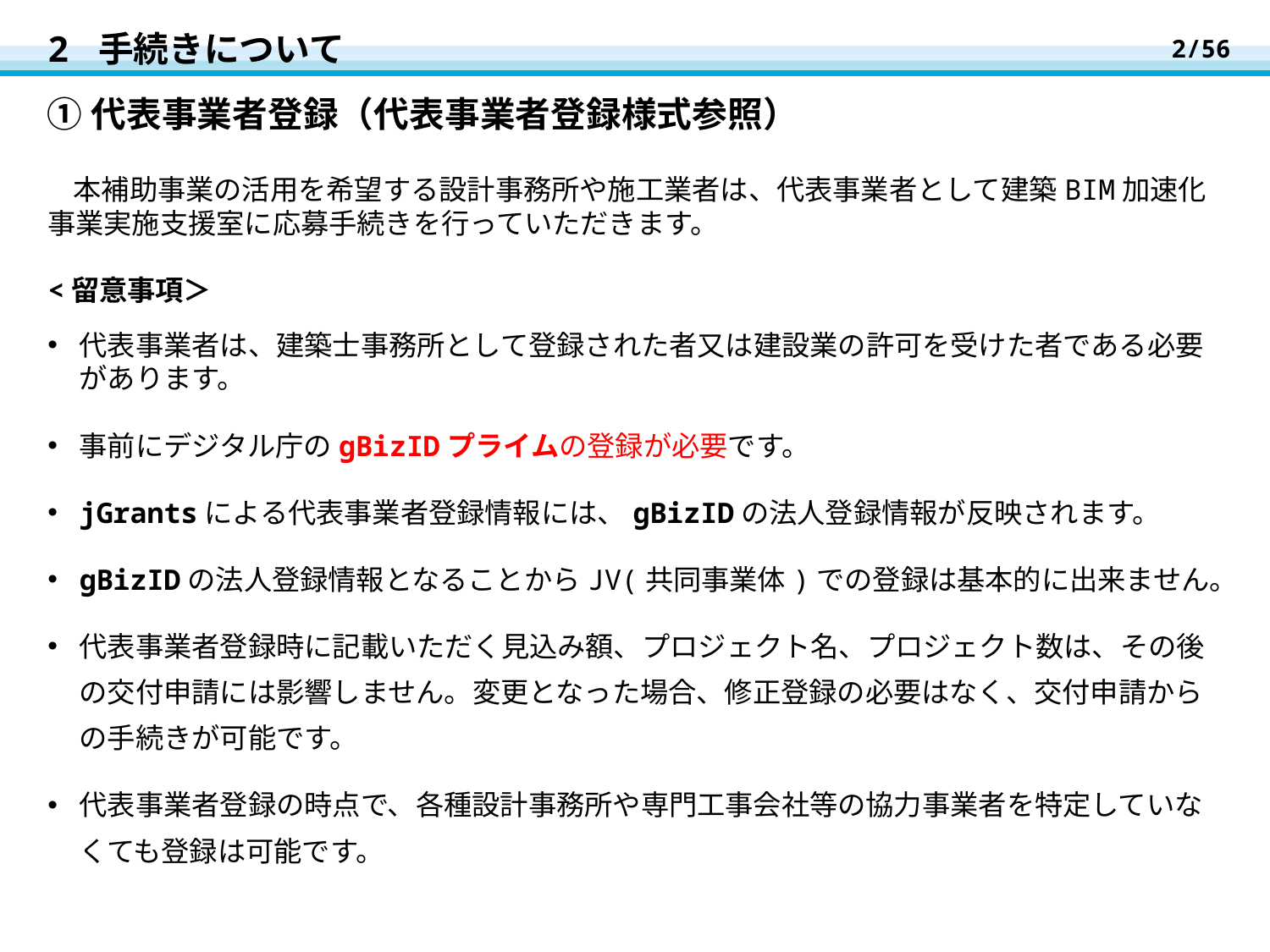

2/56
# 2 手続きについて
①代表事業者登録（代表事業者登録様式参照）
   本補助事業の活用を希望する設計事務所や施工業者は、代表事業者として建築BIM加速化事業実施⽀援室に応募手続きを行っていただきます。
<留意事項＞
代表事業者は、建築⼠事務所として登録された者又は建設業の許可を受けた者である必要があります。
事前にデジタル庁のgBizIDプライムの登録が必要です。
jGrantsによる代表事業者登録情報には、gBizIDの法人登録情報が反映されます。
gBizIDの法人登録情報となることからJV(共同事業体)での登録は基本的に出来ません。
代表事業者登録時に記載いただく見込み額、プロジェクト名、プロジェクト数は、その後の交付申請には影響しません。変更となった場合、修正登録の必要はなく、交付申請からの手続きが可能です。
代表事業者登録の時点で、各種設計事務所や専門工事会社等の協力事業者を特定していなくても登録は可能です。